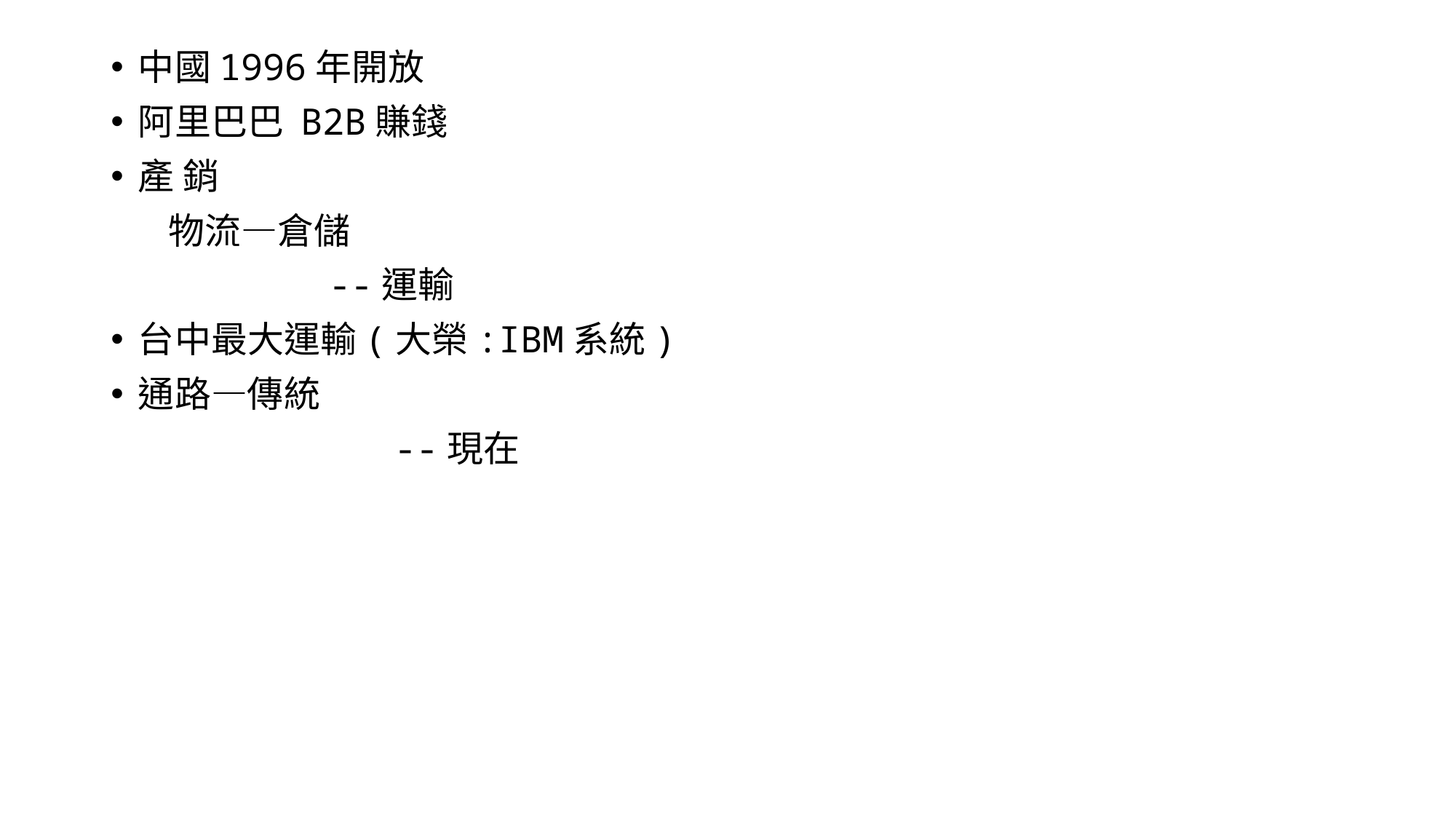

中國1996年開放
阿里巴巴 B2B賺錢
產 銷
      物流—倉儲
          --運輸
台中最大運輸(大榮:IBM系統)
通路—傳統
             --現在